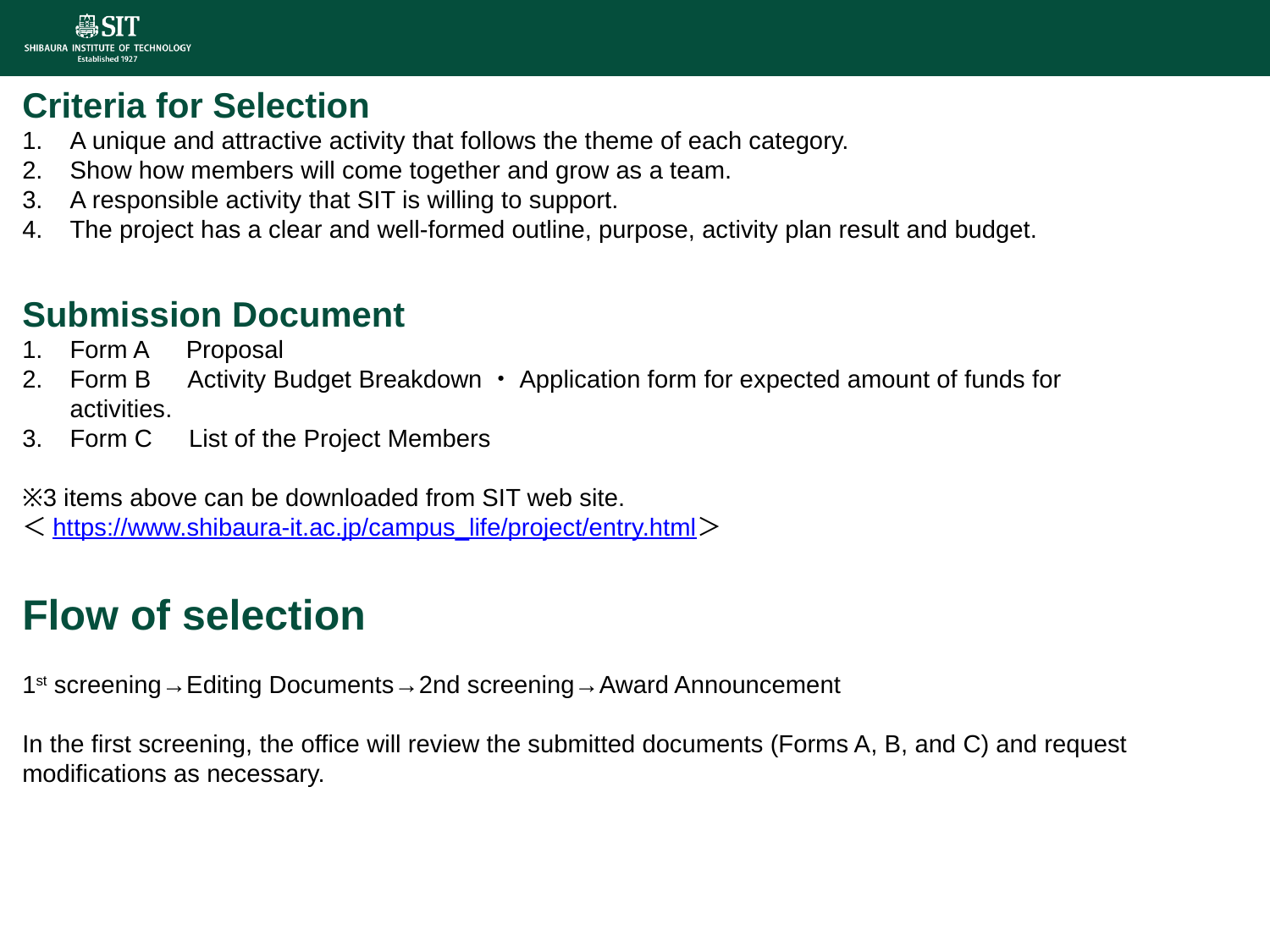

Criteria for Selection
A unique and attractive activity that follows the theme of each category.
Show how members will come together and grow as a team.
A responsible activity that SIT is willing to support.
The project has a clear and well-formed outline, purpose, activity plan result and budget.
Submission Document
Form A　Proposal
Form B　Activity Budget Breakdown・Application form for expected amount of funds for activities.
Form C　List of the Project Members

※3 items above can be downloaded from SIT web site.
＜https://www.shibaura-it.ac.jp/campus_life/project/entry.html＞

Flow of selection

1st screening→Editing Documents→2nd screening→Award Announcement

In the first screening, the office will review the submitted documents (Forms A, B, and C) and request modifications as necessary.